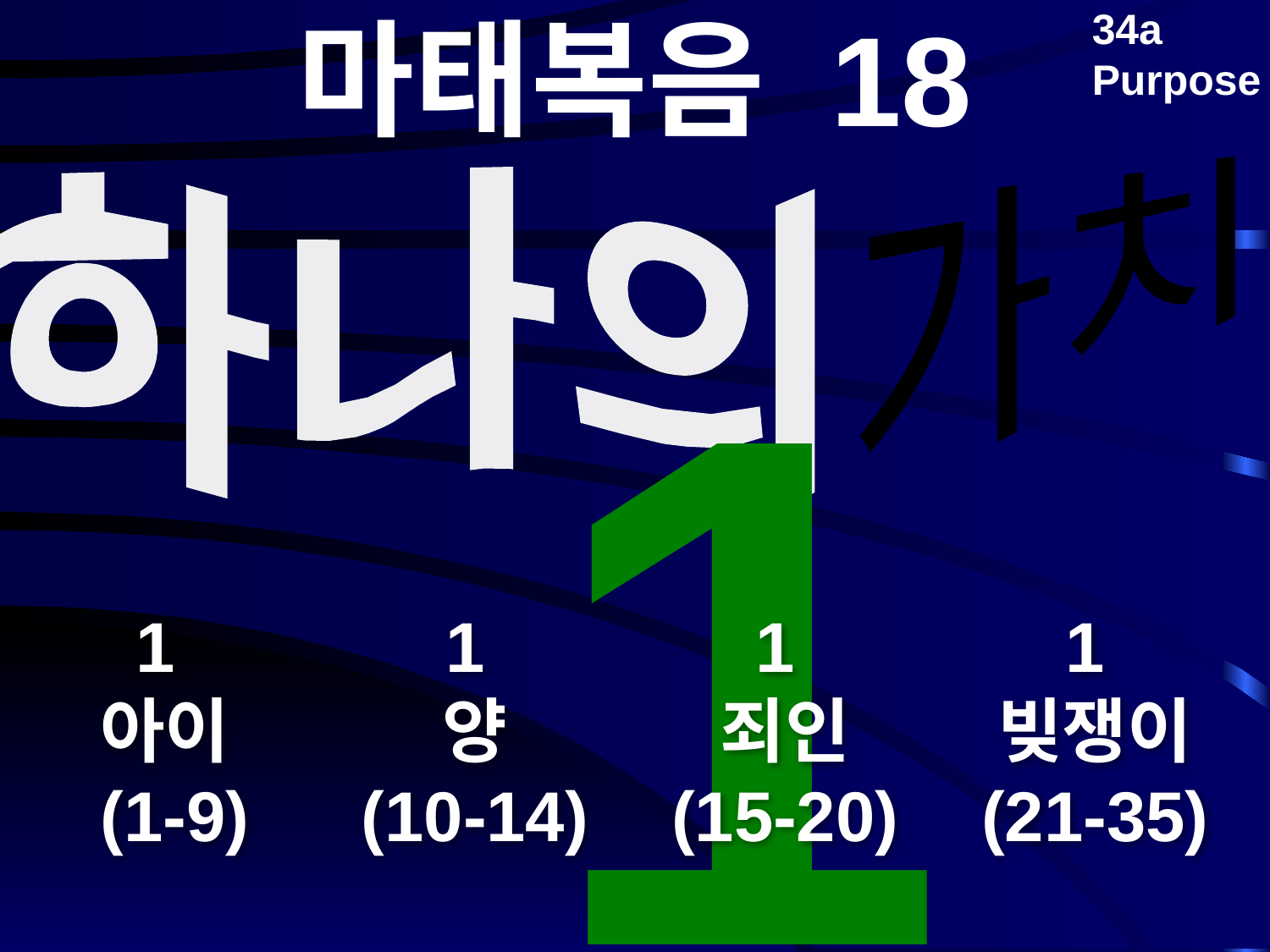

마태복음 18
34a
Purpose
가치
하나의
1
1
아이
 (1-9)
1
양
(10-14)
1
죄인
(15-20)
1
빚쟁이
(21-35)